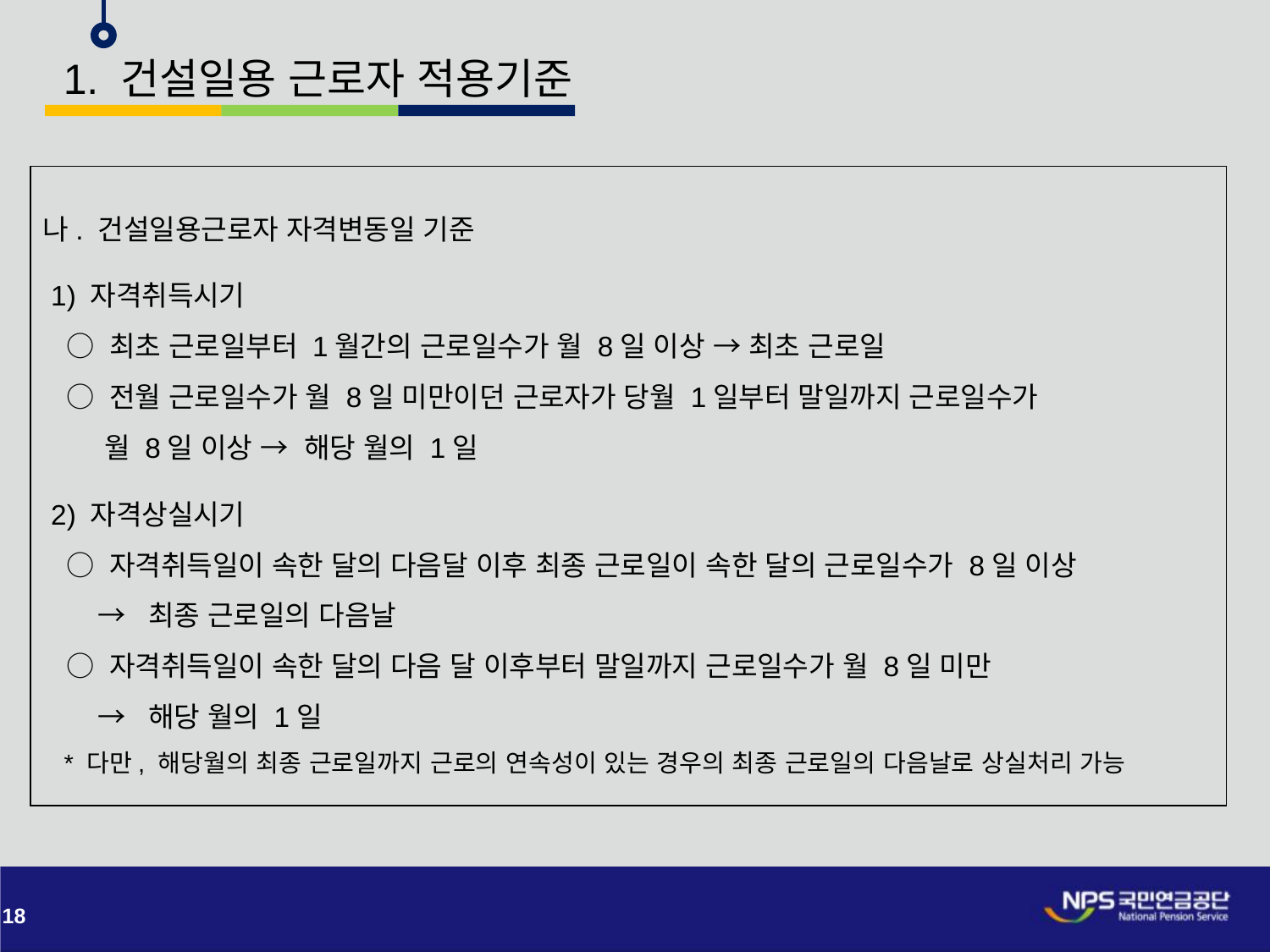

1. 건설일용 근로자 적용기준

나. 건설일용근로자 자격변동일 기준

 1) 자격취득시기
   ○ 최초 근로일부터 1월간의 근로일수가 월 8일 이상 → 최초 근로일
   ○ 전월 근로일수가 월 8일 미만이던 근로자가 당월 1일부터 말일까지 근로일수가
       월 8일 이상 →  해당 월의 1일

 2) 자격상실시기
   ○ 자격취득일이 속한 달의 다음달 이후 최종 근로일이 속한 달의 근로일수가 8일 이상
       →  최종 근로일의 다음날
   ○ 자격취득일이 속한 달의 다음 달 이후부터 말일까지 근로일수가 월 8일 미만
       →  해당 월의 1일
   * 다만, 해당월의 최종 근로일까지 근로의 연속성이 있는 경우의 최종 근로일의 다음날로 상실처리 가능
18